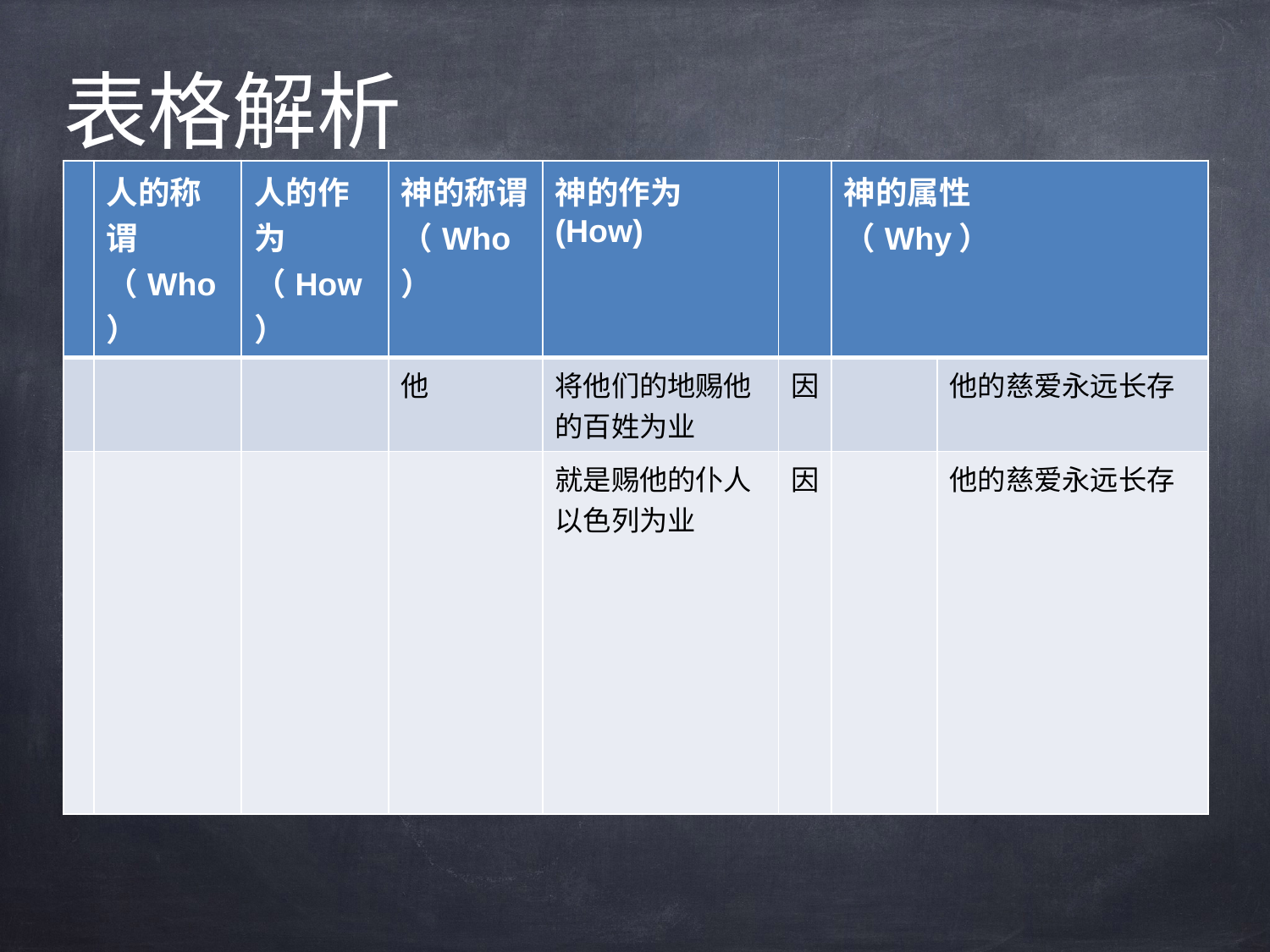

# 表格解析

|  | 人的称谓（Who） | 人的作为（How） | 神的称谓（Who） | 神的作为(How) |  | 神的属性 （Why） |  |
| --- | --- | --- | --- | --- | --- | --- | --- |
|  |  |  | 他 | 将他们的地赐他的百姓为业 | 因 |  | 他的慈爱永远长存 |
|  |  |  |  | 就是赐他的仆人以色列为业 | 因 |  | 他的慈爱永远长存 |